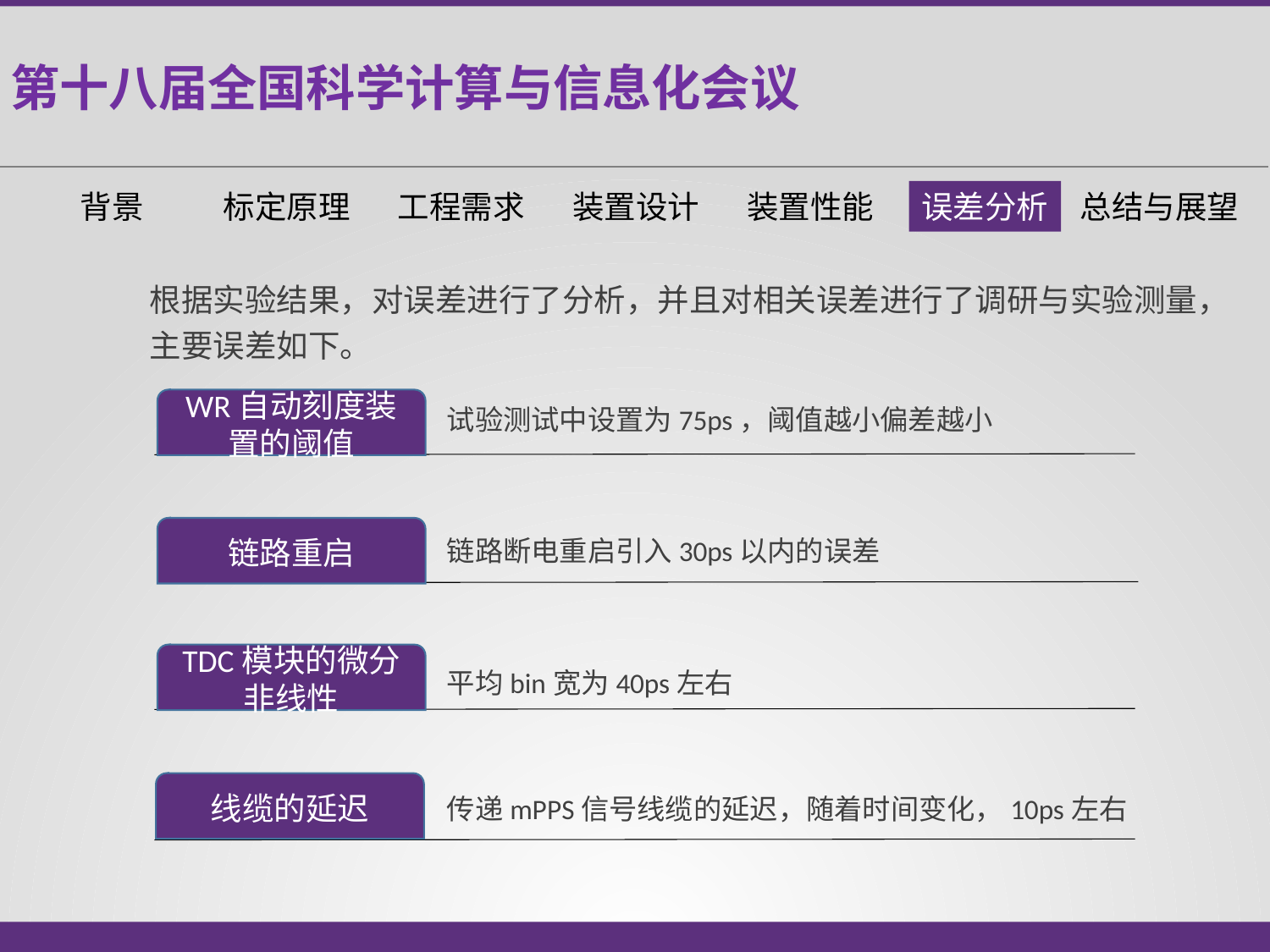

第十八届全国科学计算与信息化会议
背景
标定原理
工程需求
装置设计
装置性能
误差分析
总结与展望
根据实验结果，对误差进行了分析，并且对相关误差进行了调研与实验测量，主要误差如下。
WR自动刻度装置的阈值
试验测试中设置为75ps，阈值越小偏差越小
链路重启
链路断电重启引入30ps以内的误差
TDC模块的微分非线性
平均bin宽为40ps左右
线缆的延迟
传递mPPS信号线缆的延迟，随着时间变化，10ps左右